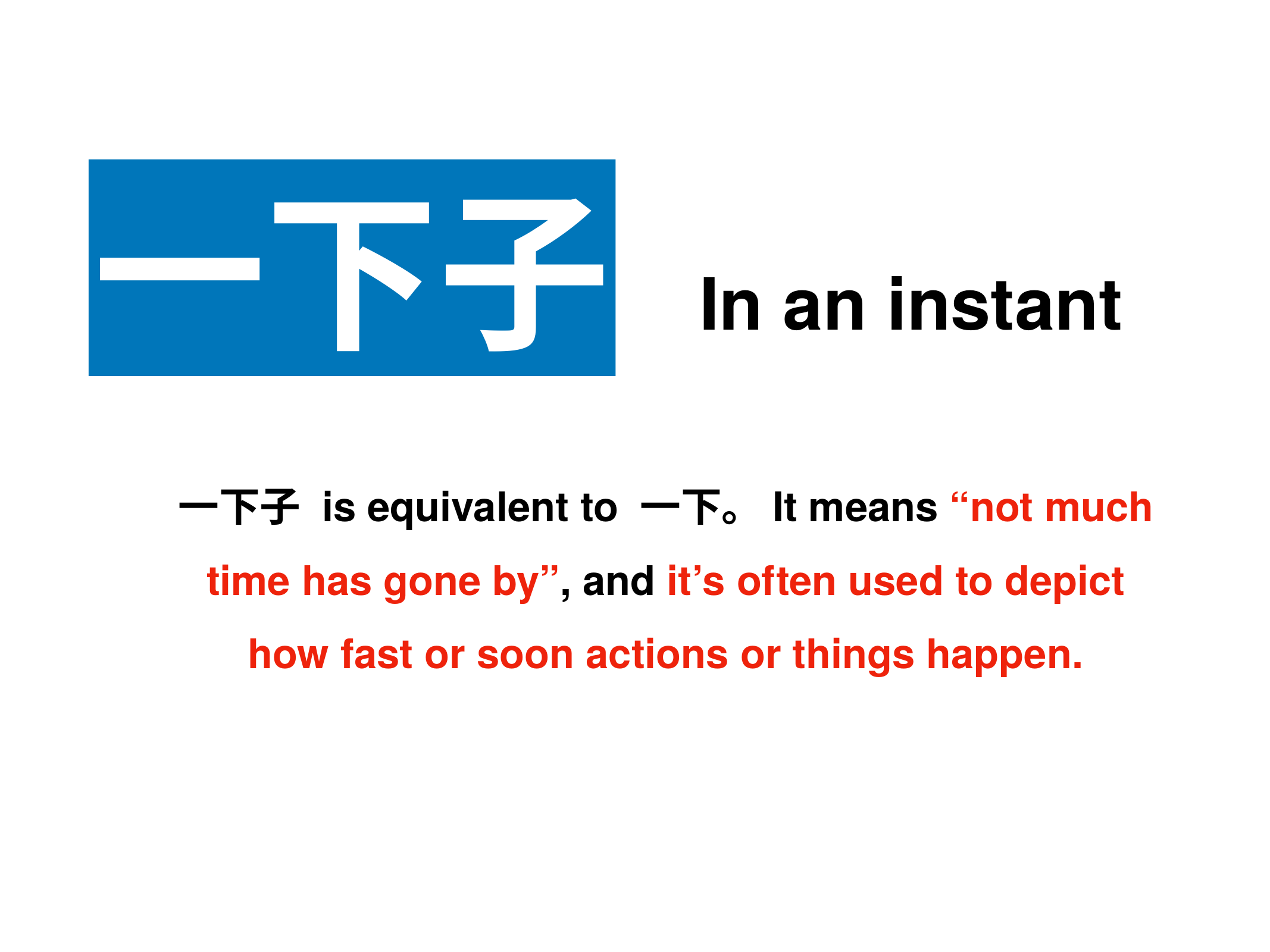

一下子
In an instant
一下子 is equivalent to 一下。It means “not much time has gone by”, and it’s often used to depict how fast or soon actions or things happen.